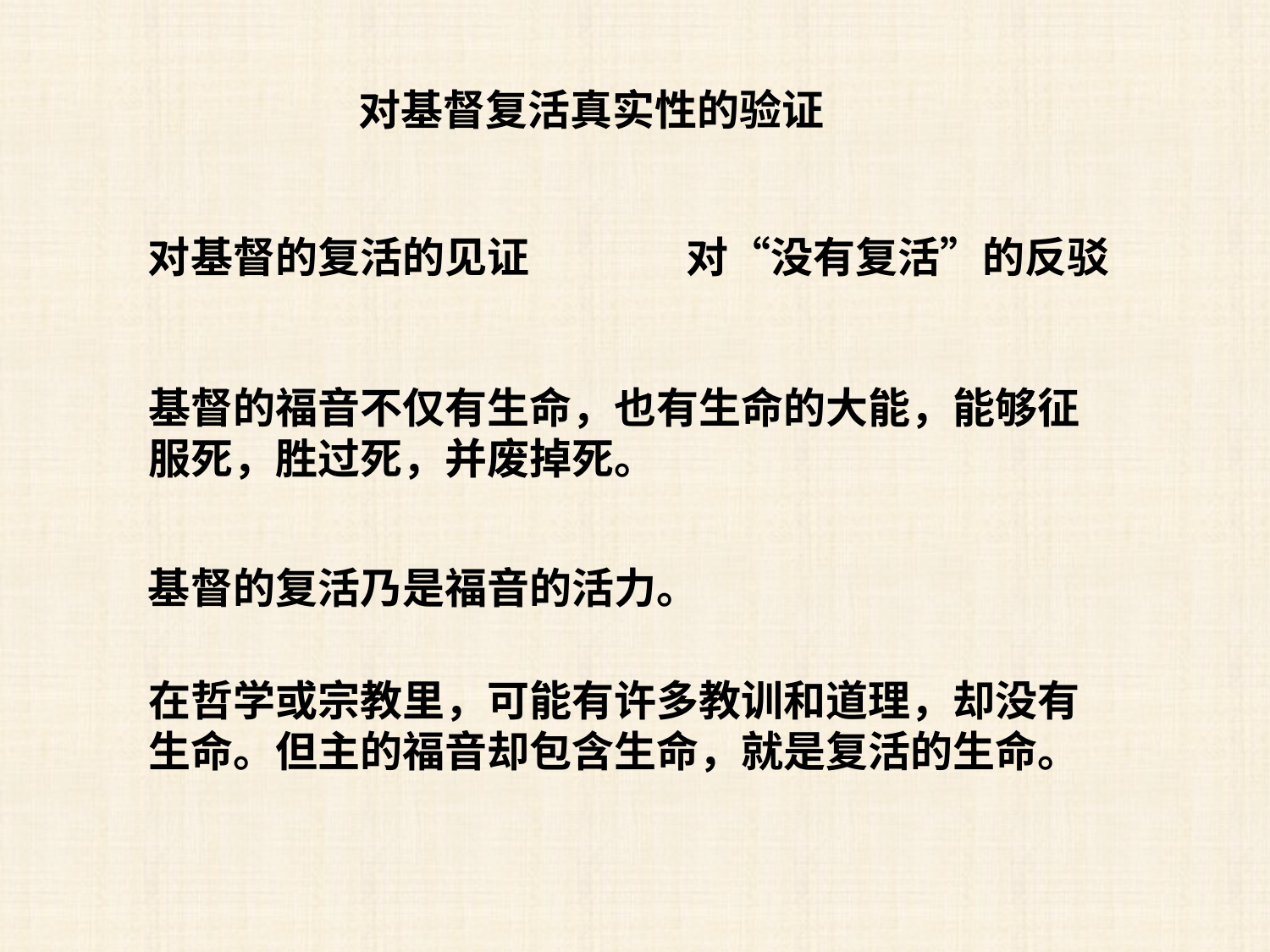

对基督复活真实性的验证
对基督的复活的见证
对“没有复活”的反驳
基督的福音不仅有生命，也有生命的大能，能够征服死，胜过死，并废掉死。
基督的复活乃是福音的活力。
在哲学或宗教里，可能有许多教训和道理，却没有生命。但主的福音却包含生命，就是复活的生命。